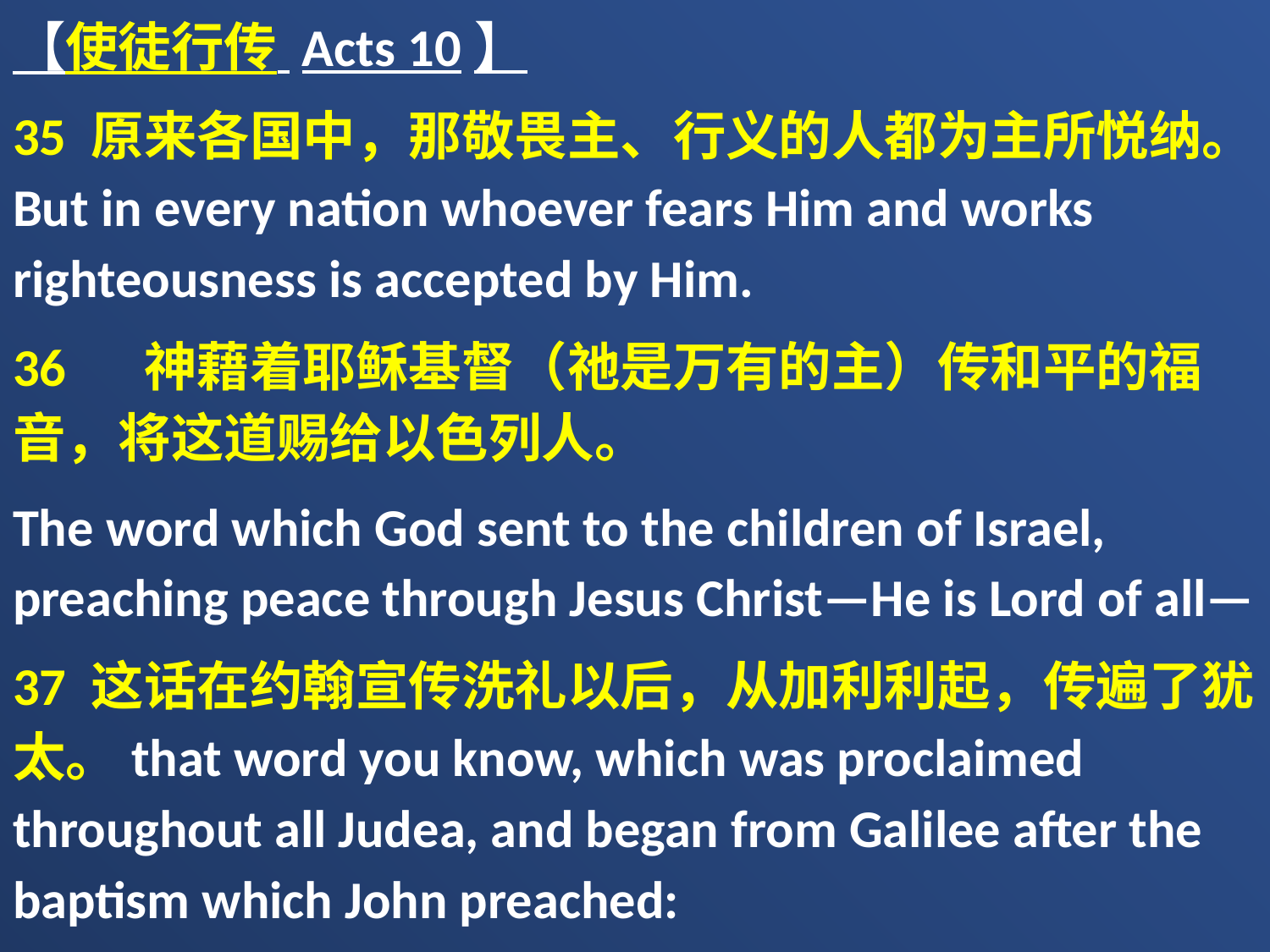

【使徒行传 Acts 10】
35 原来各国中，那敬畏主、行义的人都为主所悦纳。But in every nation whoever fears Him and works righteousness is accepted by Him.
36 　神藉着耶稣基督（祂是万有的主）传和平的福音，将这道赐给以色列人。
The word which God sent to the children of Israel, preaching peace through Jesus Christ—He is Lord of all—
37 这话在约翰宣传洗礼以后，从加利利起，传遍了犹太。that word you know, which was proclaimed throughout all Judea, and began from Galilee after the baptism which John preached: